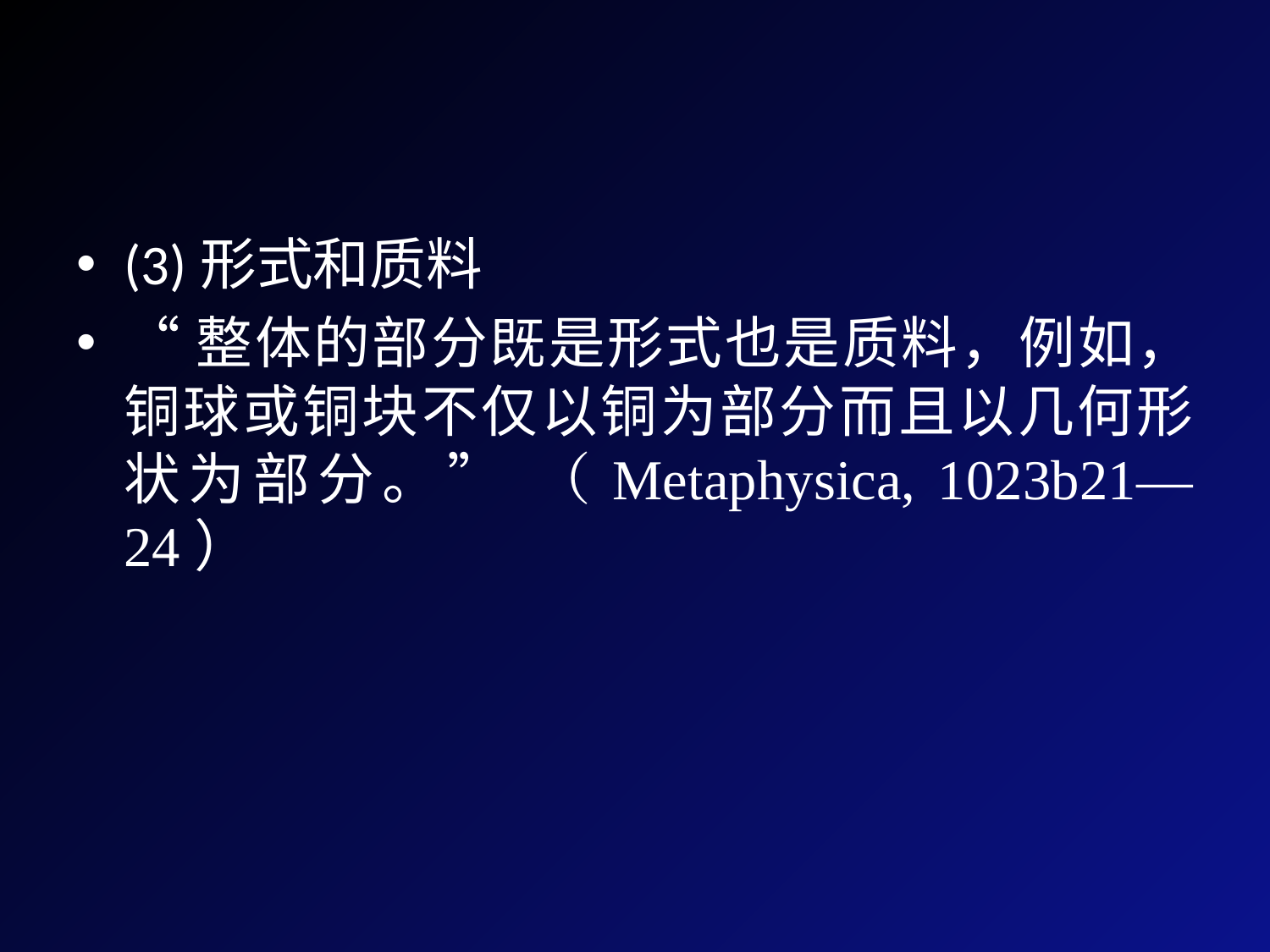

#
(3)形式和质料
“整体的部分既是形式也是质料，例如，铜球或铜块不仅以铜为部分而且以几何形状为部分。” （Metaphysica, 1023b21—24）